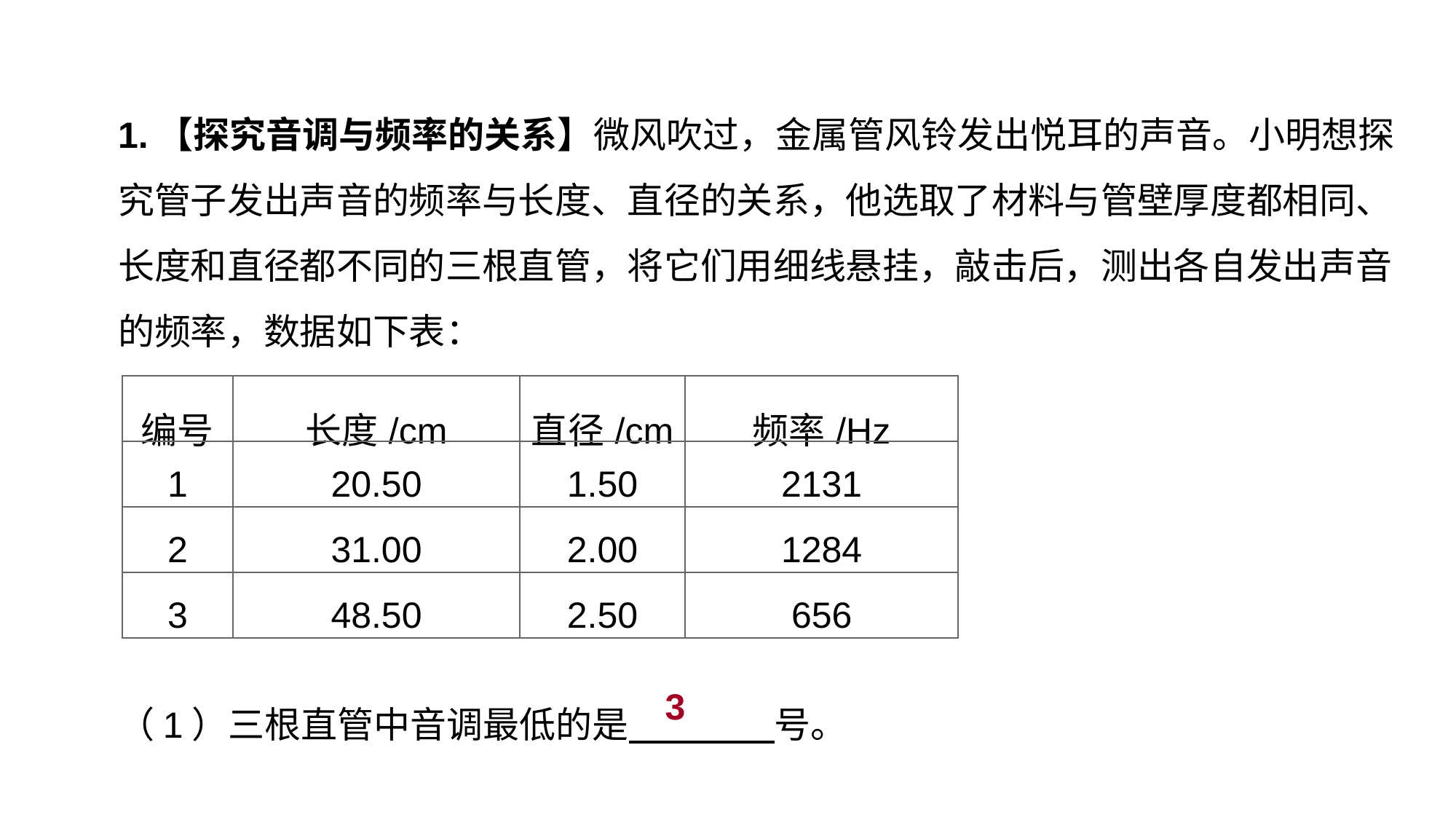

1.【探究音调与频率的关系】微风吹过，金属管风铃发出悦耳的声音。小明想探究管子发出声音的频率与长度、直径的关系，他选取了材料与管壁厚度都相同、长度和直径都不同的三根直管，将它们用细线悬挂，敲击后，测出各自发出声音的频率，数据如下表：

（1）三根直管中音调最低的是　　　　号。
设计实验 拓展提升
| 编号 | 长度/cm | 直径/cm | 频率/Hz |
| --- | --- | --- | --- |
| 1 | 20.50 | 1.50 | 2131 |
| 2 | 31.00 | 2.00 | 1284 |
| 3 | 48.50 | 2.50 | 656 |
3